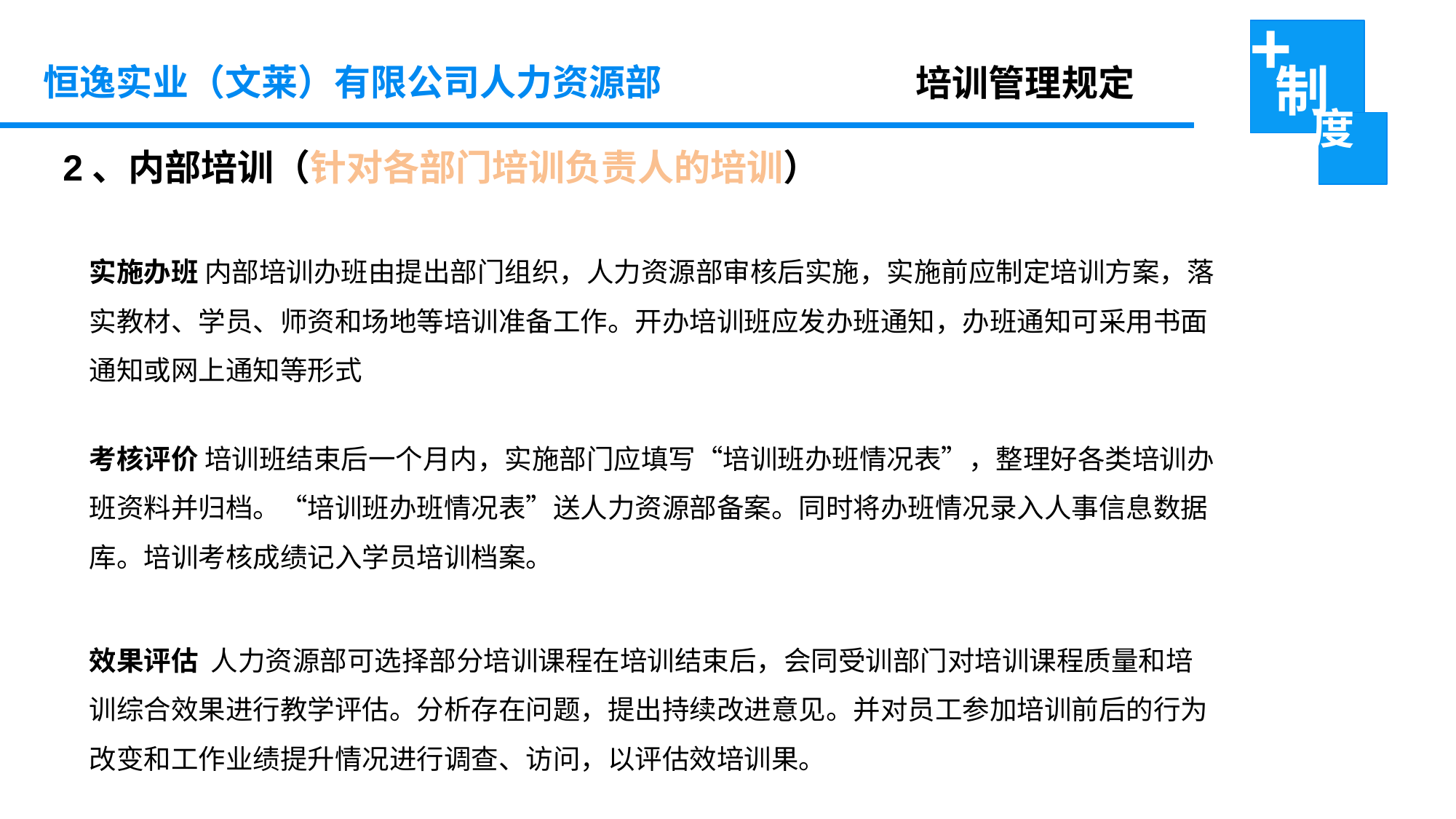

恒逸实业（文莱）有限公司人力资源部
培训管理规定
2、内部培训（针对各部门培训负责人的培训）
实施办班 内部培训办班由提出部门组织，人力资源部审核后实施，实施前应制定培训方案，落实教材、学员、师资和场地等培训准备工作。开办培训班应发办班通知，办班通知可采用书面通知或网上通知等形式
考核评价 培训班结束后一个月内，实施部门应填写“培训班办班情况表”，整理好各类培训办班资料并归档。“培训班办班情况表”送人力资源部备案。同时将办班情况录入人事信息数据库。培训考核成绩记入学员培训档案。
效果评估  人力资源部可选择部分培训课程在培训结束后，会同受训部门对培训课程质量和培训综合效果进行教学评估。分析存在问题，提出持续改进意见。并对员工参加培训前后的行为改变和工作业绩提升情况进行调查、访问，以评估效培训果。